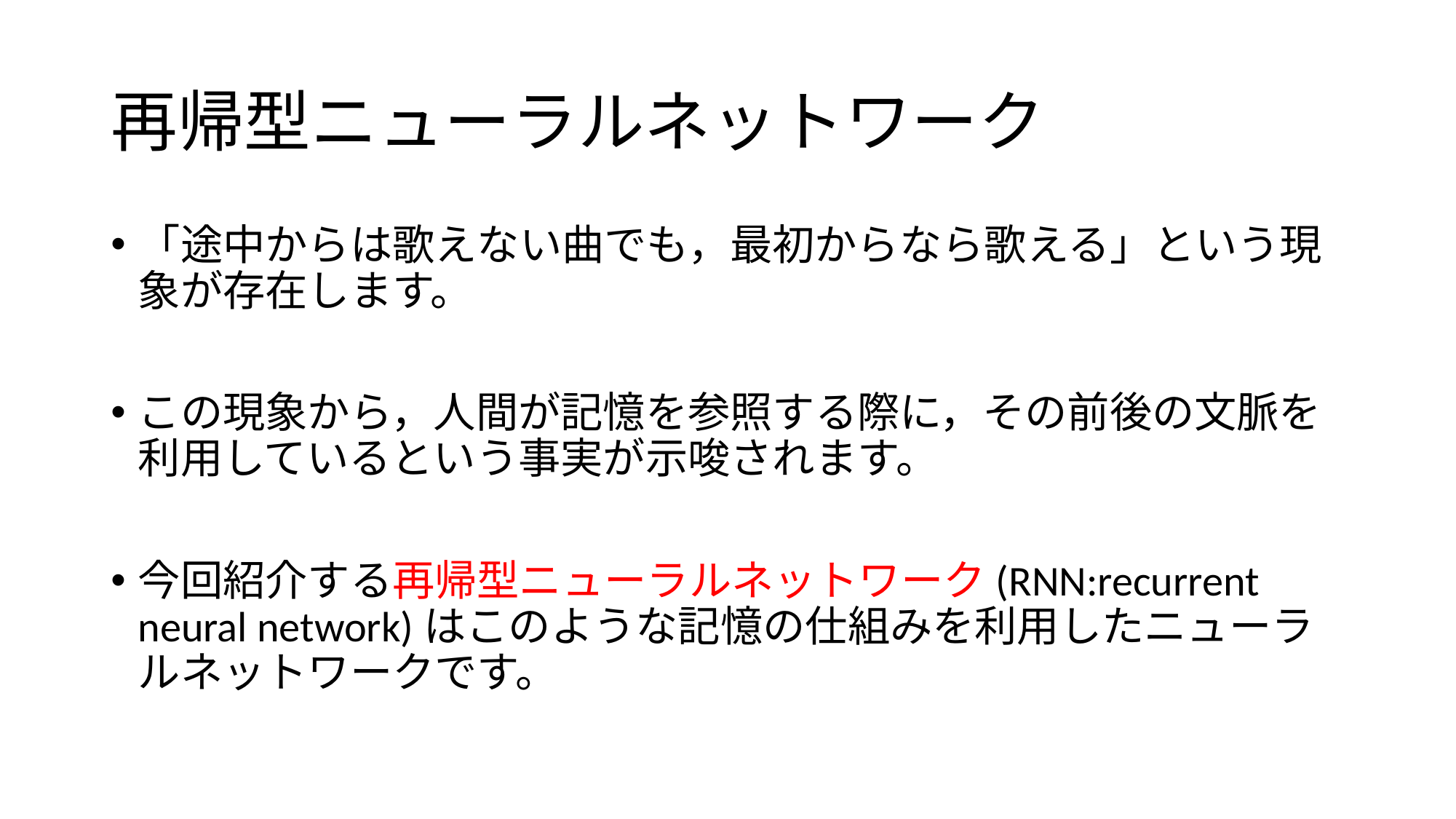

# 再帰型ニューラルネットワーク
「途中からは歌えない曲でも，最初からなら歌える」という現象が存在します。

この現象から，人間が記憶を参照する際に，その前後の文脈を利用しているという事実が示唆されます。

今回紹介する再帰型ニューラルネットワーク(RNN:recurrent neural network)はこのような記憶の仕組みを利用したニューラルネットワークです。